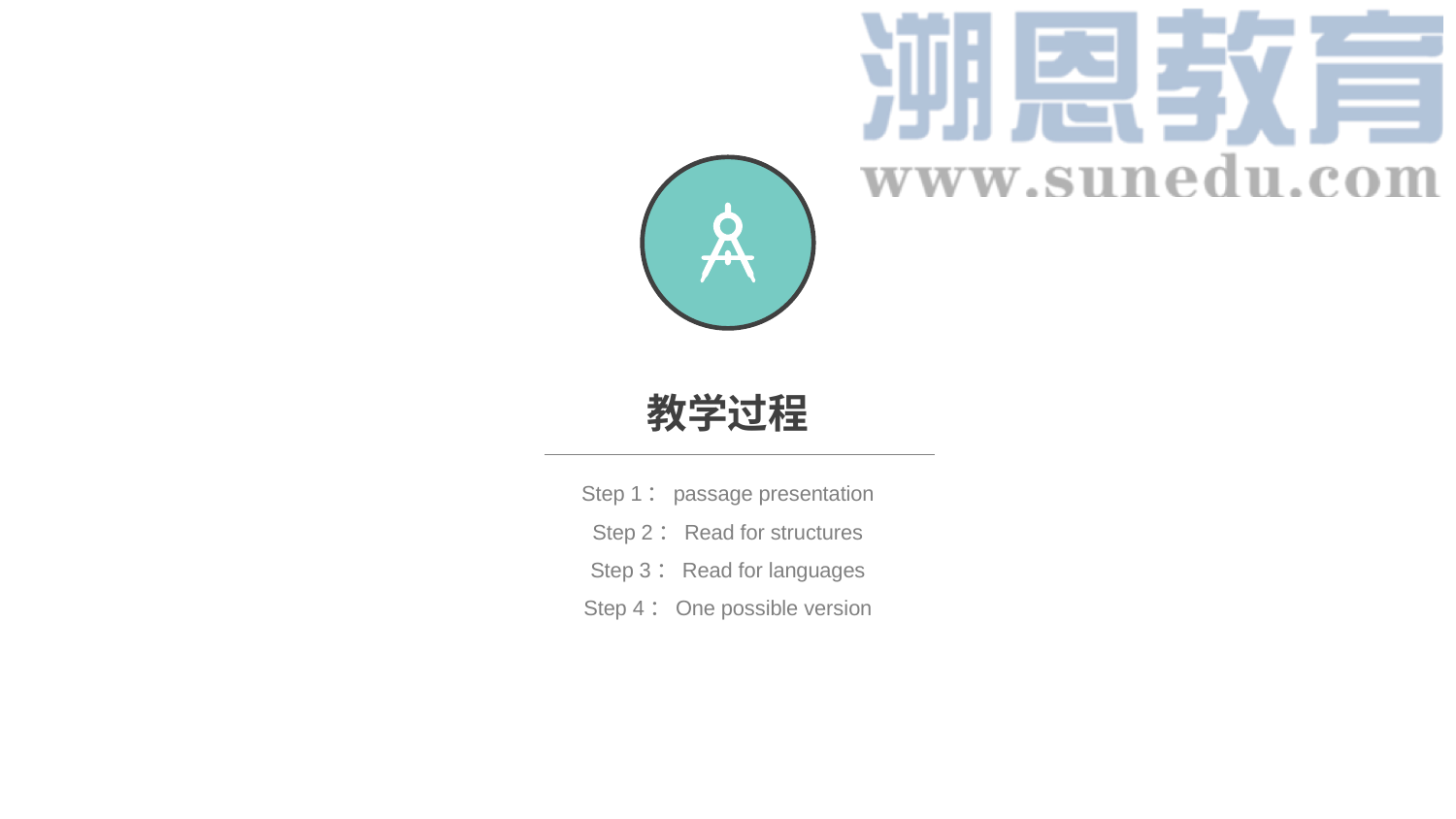

教学过程
Step 1：passage presentation
Step 2：Read for structures
Step 3：Read for languages
Step 4：One possible version